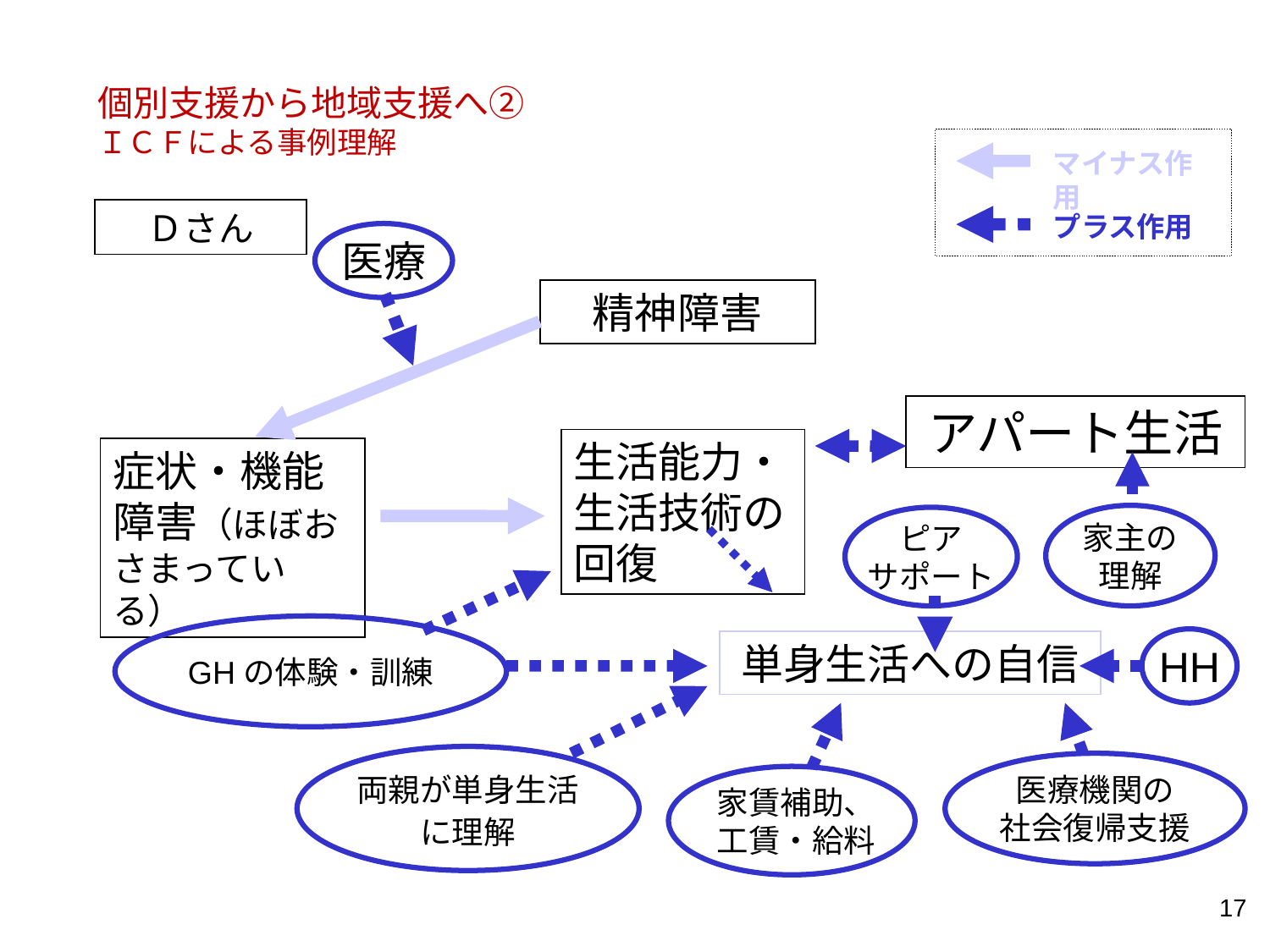

# 個別支援から地域支援へ② ＩＣＦによる事例理解

マイナス作用

Ｄさん
プラス作用
医療

精神障害

アパート生活
生活能力・生活技術の回復
症状・機能障害（ほぼおさまっている）

家主の
理解
ピア
サポート

GHの体験・訓練
HH
単身生活への自信

両親が単身生活
に理解
医療機関の
社会復帰支援
家賃補助、
工賃・給料

17